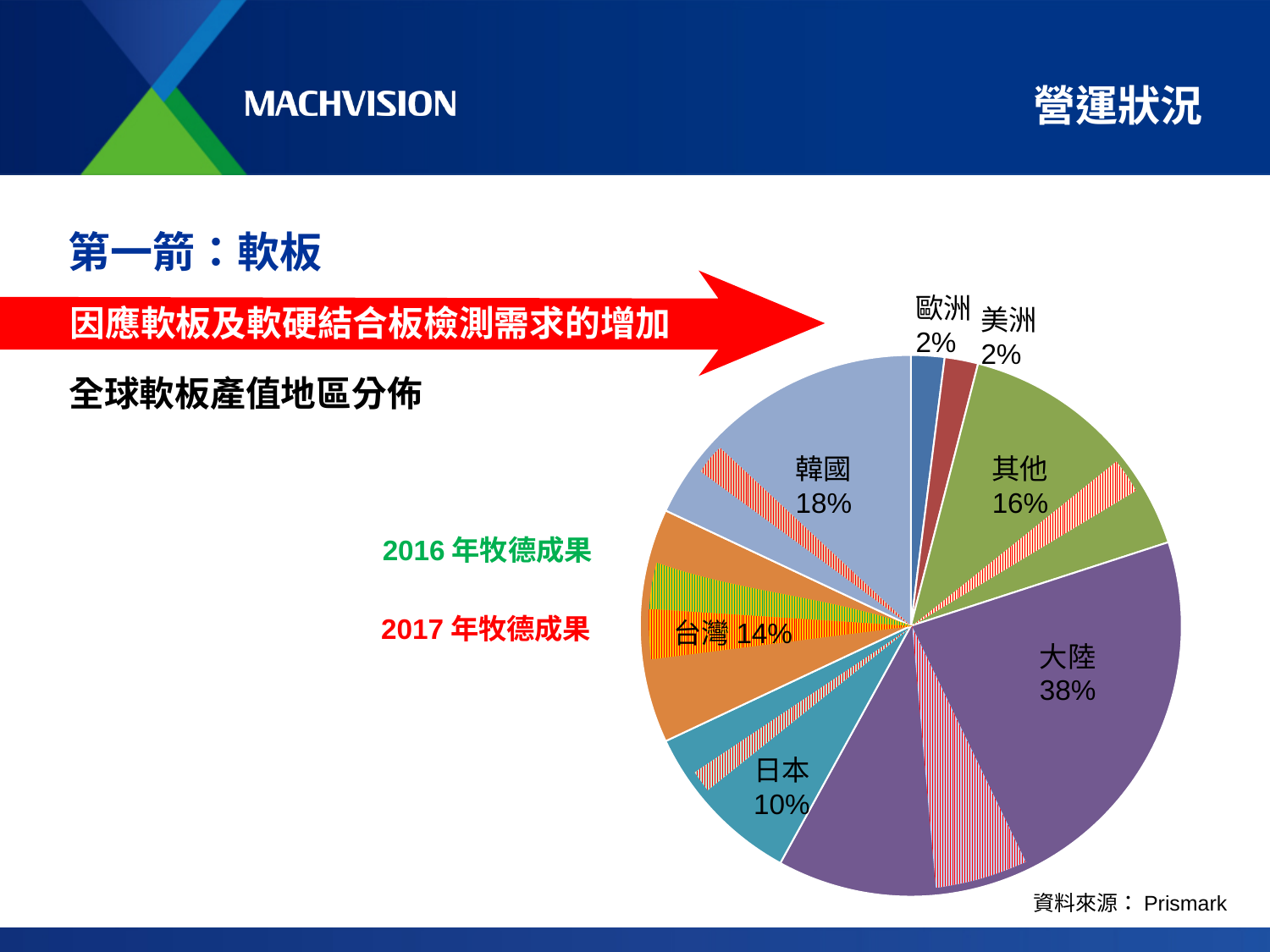

# 營運狀況
第一箭：軟板

因應軟板及軟硬結合板檢測需求的增加
歐洲
2%
美洲
2%

### Chart

| Category | 銷售 |
|---|---|
| 第一季 | 2.0 |
| 第二季 | 2.0 |
| 第三季 | 16.0 |
| 第四季 | 38.0 |
全球軟板產值地區分佈
其他
16%
韓國
18%

2016年牧德成果

2017年牧德成果

台灣14%

大陸
38%
日本
10%
資料來源：Prismark